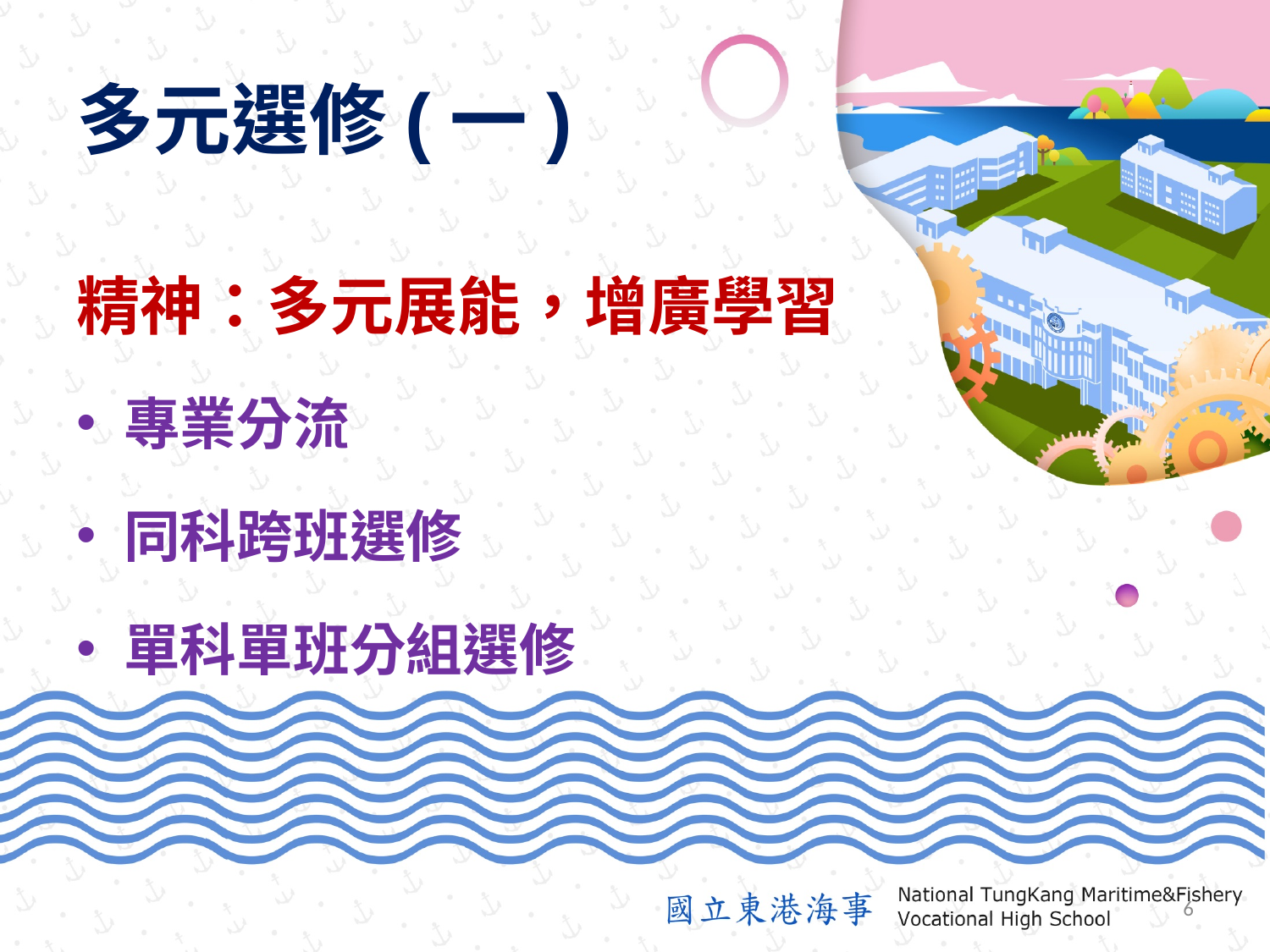

# 多元選修(一)
精神：多元展能，增廣學習
專業分流
同科跨班選修
單科單班分組選修

6